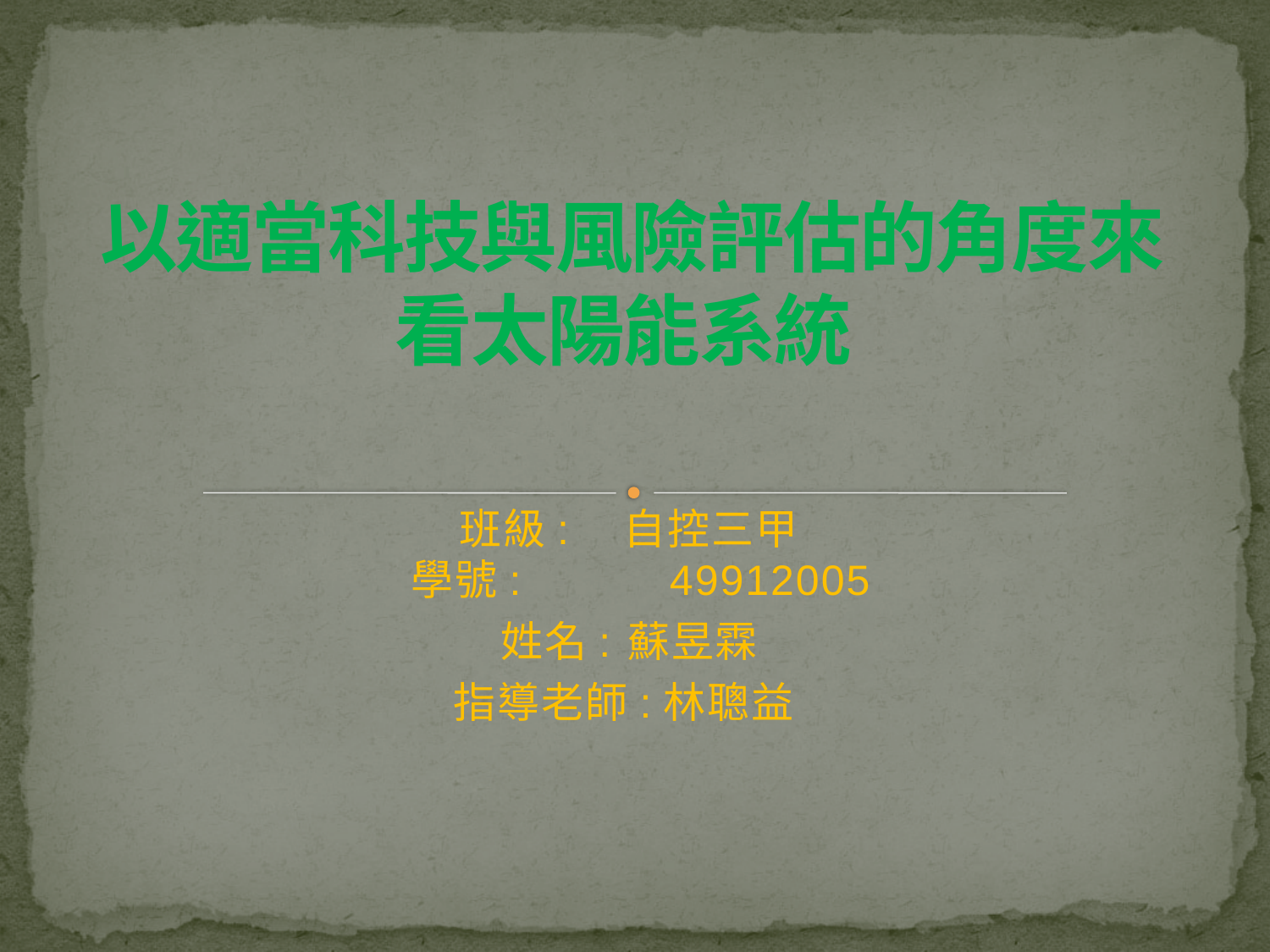

# 以適當科技與風險評估的角度來看太陽能系統
班級:	  自控三甲
  學號:	  49912005
姓名:	蘇昱霖
指導老師:林聰益